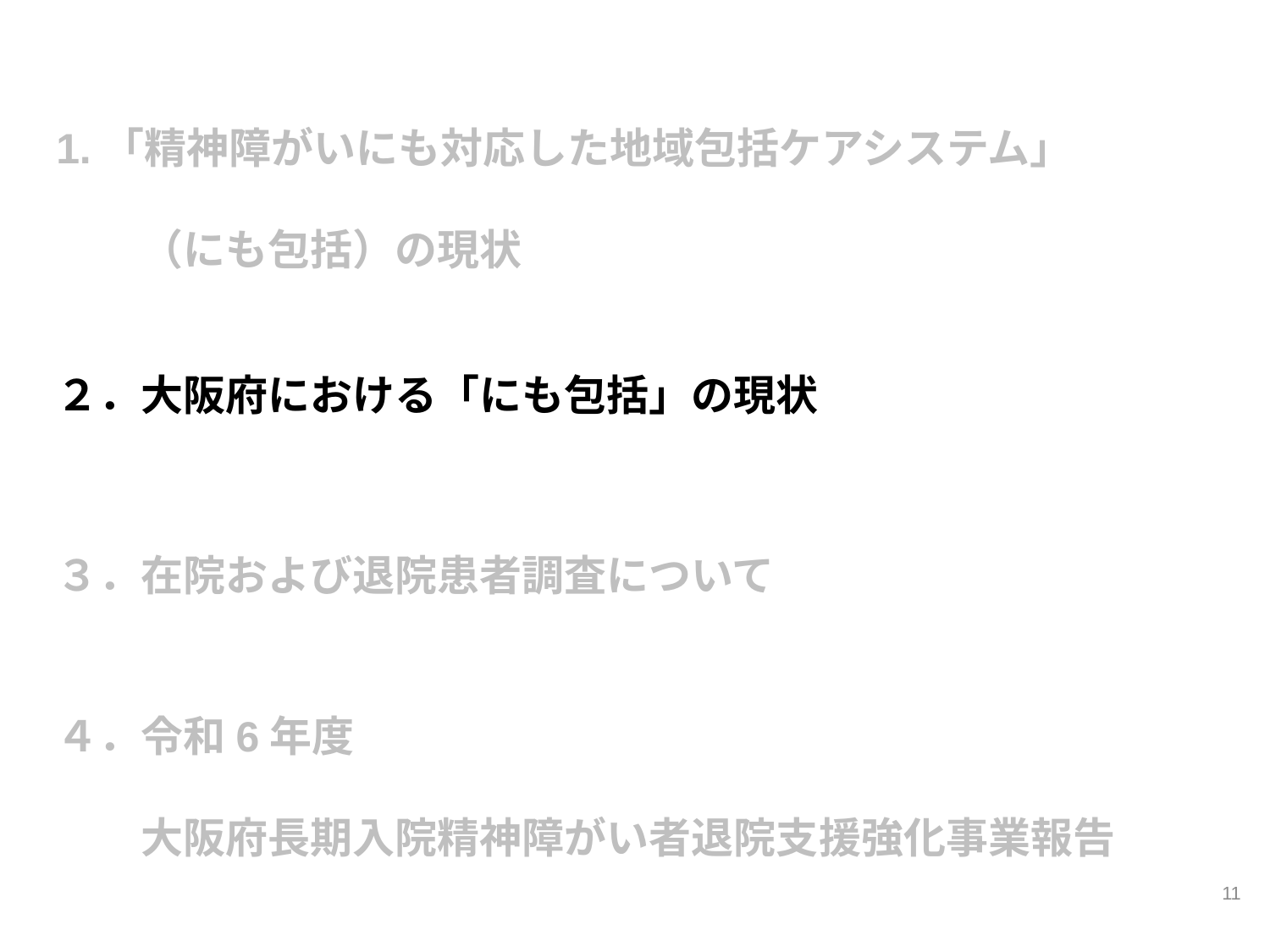

# 1.「精神障がいにも対応した地域包括ケアシステム」 　　（にも包括）の現状
２．大阪府における「にも包括」の現状
３．在院および退院患者調査について
４．令和6年度
　　大阪府長期入院精神障がい者退院支援強化事業報告
11